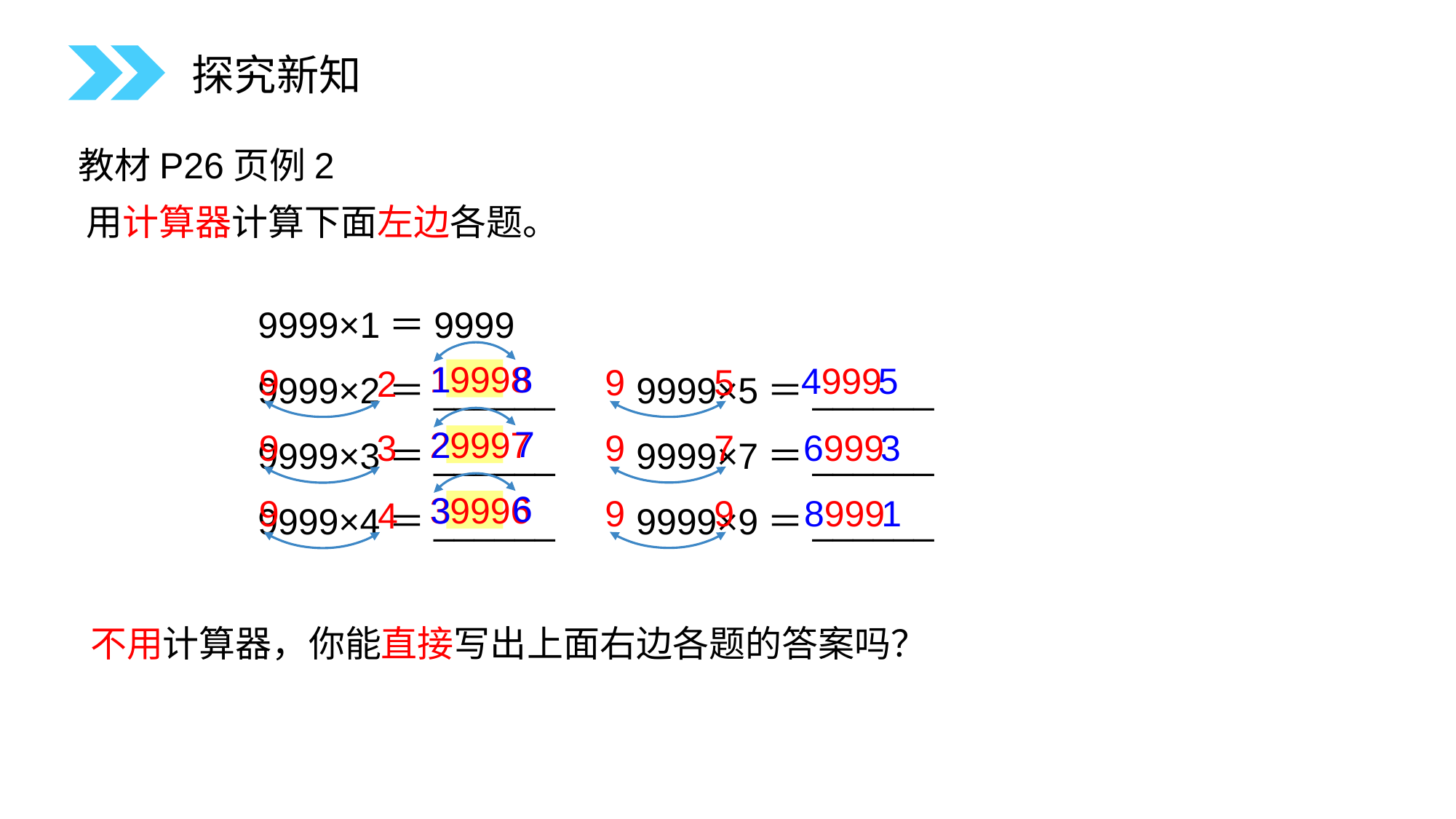

探究新知
教材P26页例2
用计算器计算下面左边各题。

9999×1＝9999
9999×2＝______        9999×5＝______
9999×3＝______        9999×7＝______
9999×4＝______        9999×9＝______

8
19998
1
4
999
5
9
9
5
2

7
29997
2
6
999
3
9
3
9
7

6
39996
3
9
999
9
8
1
9
4

不用计算器，你能直接写出上面右边各题的答案吗？